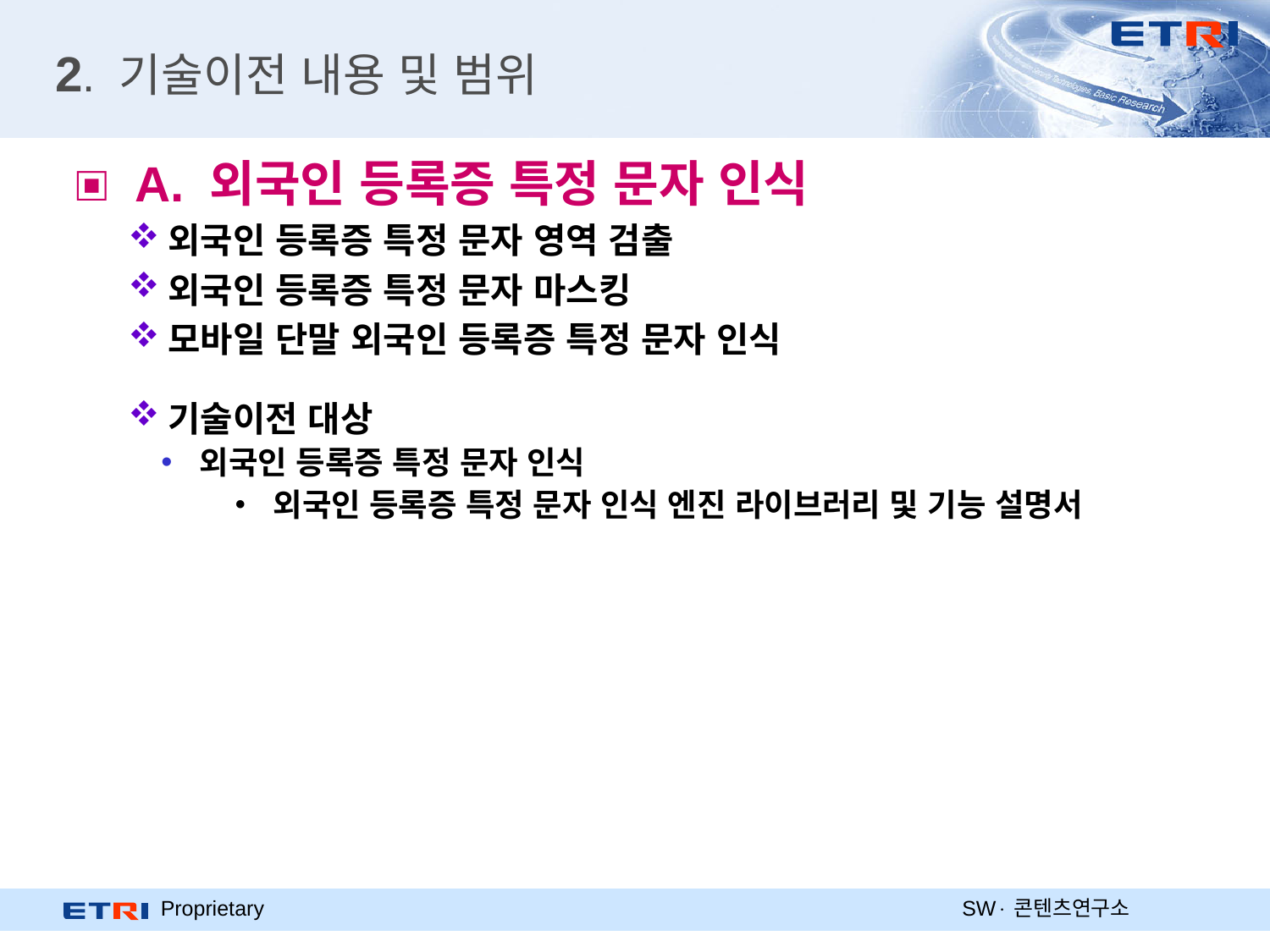

# 2. 기술이전 내용 및 범위
 A. 외국인 등록증 특정 문자 인식
외국인 등록증 특정 문자 영역 검출
외국인 등록증 특정 문자 마스킹
모바일 단말 외국인 등록증 특정 문자 인식

기술이전 대상
외국인 등록증 특정 문자 인식
‧ 외국인 등록증 특정 문자 인식 엔진 라이브러리 및 기능 설명서
SW⋅콘텐츠연구소
4